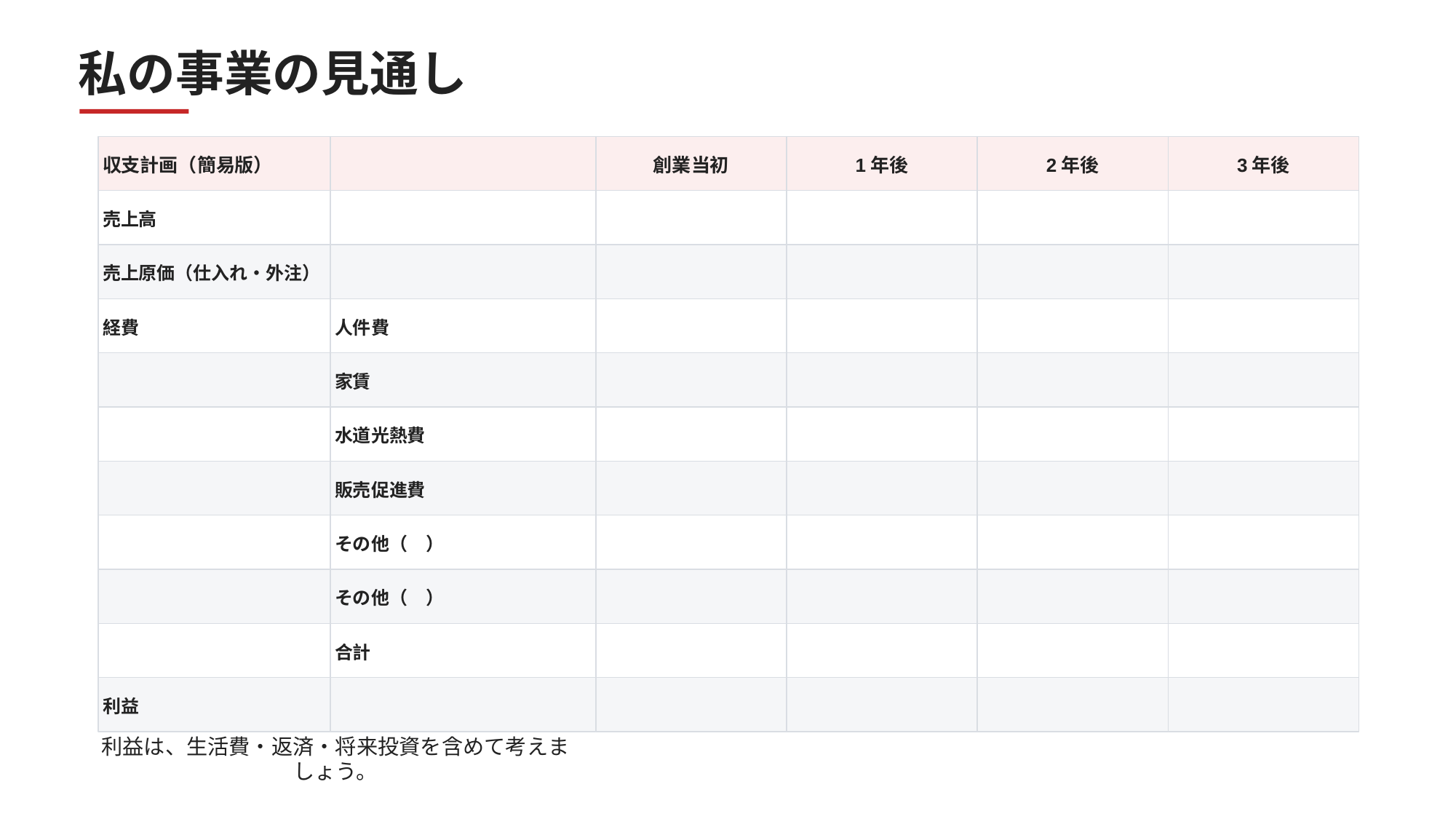

私の事業の見通し

収支計画（簡易版）

創業当初
1年後
2年後
3年後

売上高

売上原価（仕入れ・外注）

経費
人件費

家賃

水道光熱費

販売促進費

その他（　）

その他（　）

合計

利益

利益は、生活費・返済・将来投資を含めて考えましょう。